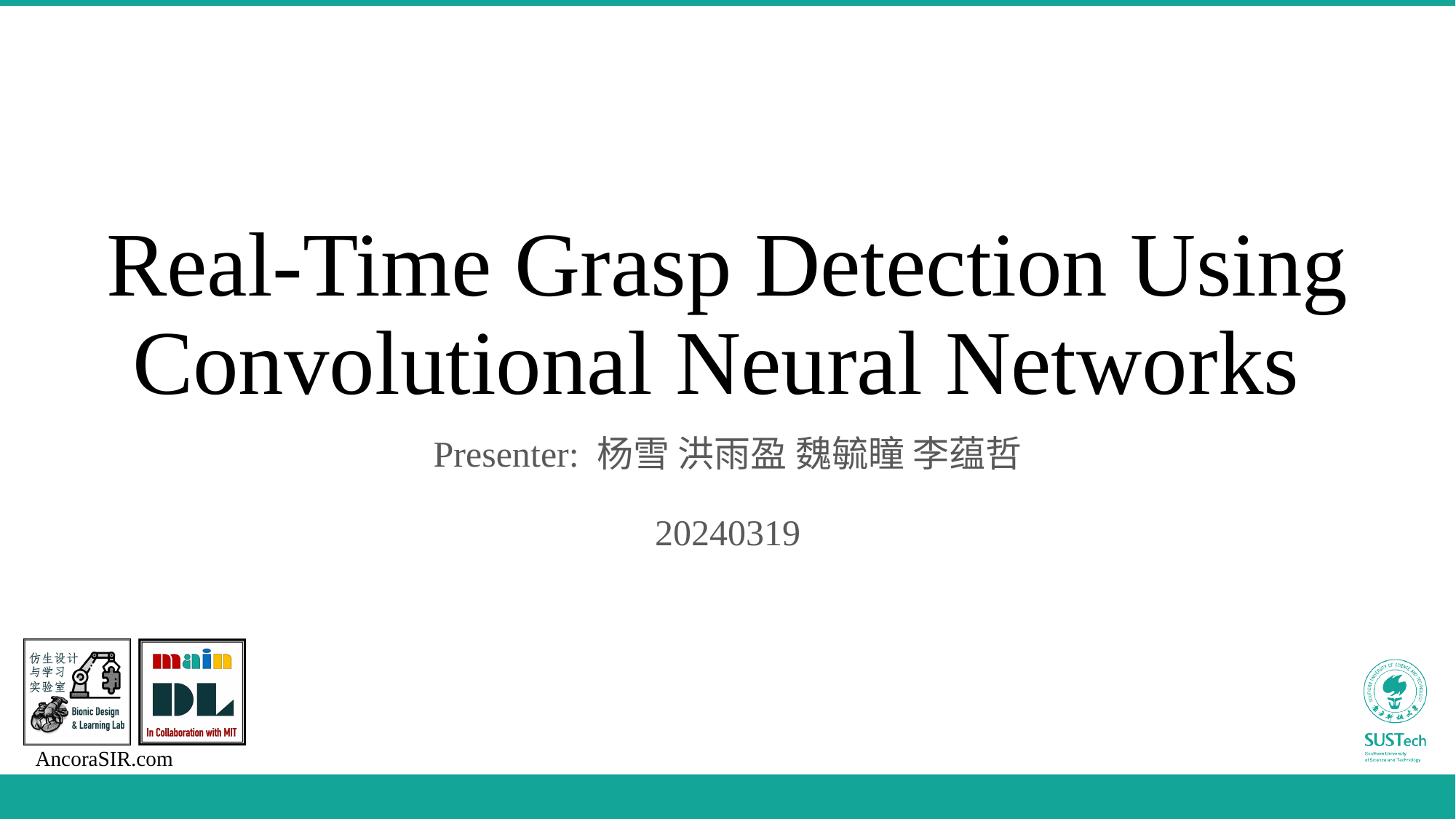

# Real-Time Grasp Detection Using Convolutional Neural Networks
Presenter: 杨雪 洪雨盈 魏毓瞳 李蕴哲

20240319